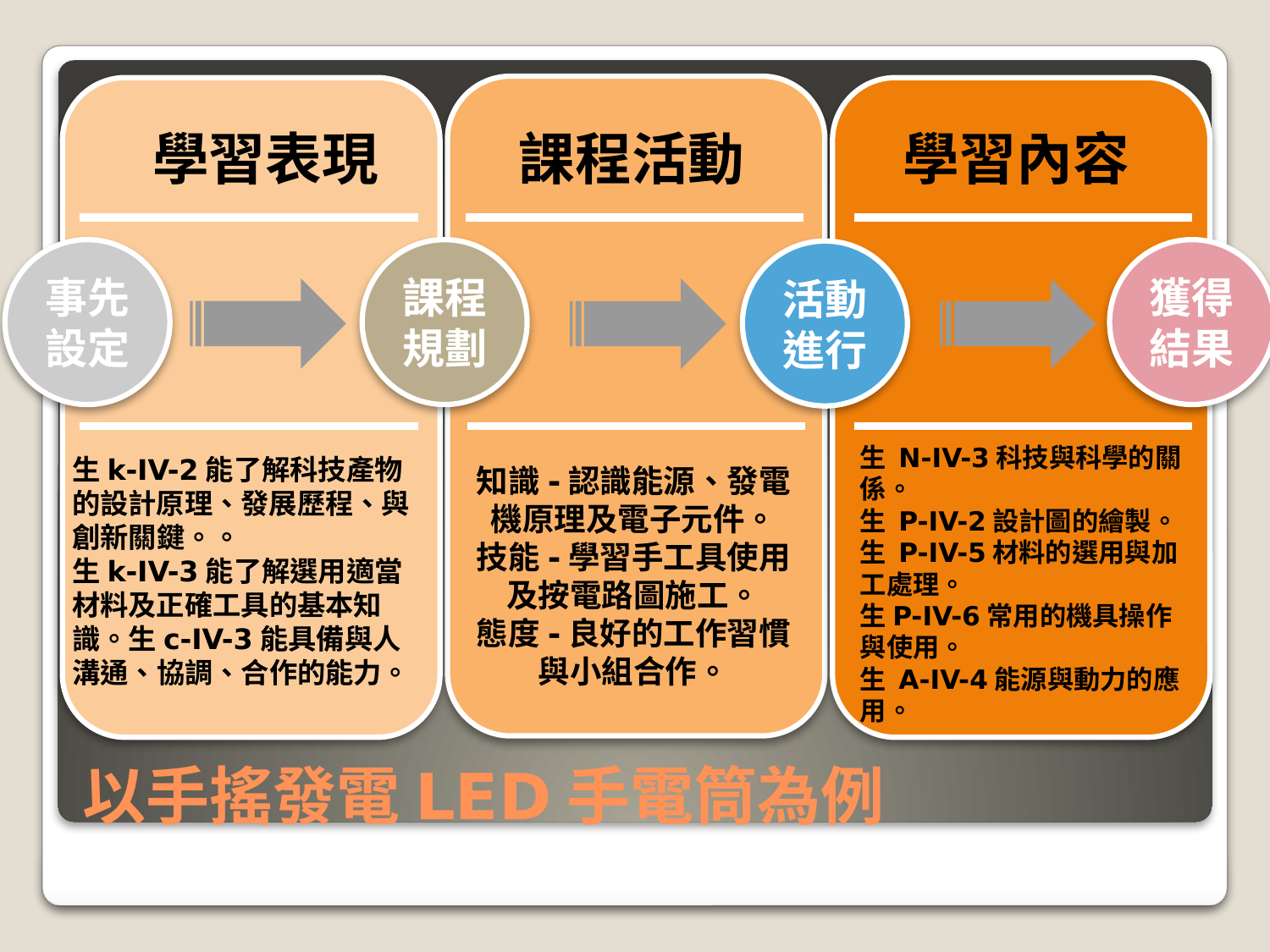

學習表現
課程活動
學習內容
事先設定
課程規劃
獲得結果
活動進行

生 N-IV-3科技與科學的關係。
生 P-IV-2設計圖的繪製。
生 P-IV-5材料的選用與加工處理。
生P-IV-6常用的機具操作與使用。
生 A-IV-4能源與動力的應用。
生k-IV-2能了解科技產物的設計原理、發展歷程、與創新關鍵。。
生k-IV-3能了解選用適當材料及正確工具的基本知識。生c-IV-3能具備與人溝通、協調、合作的能力。
知識-認識能源、發電機原理及電子元件。
技能-學習手工具使用及按電路圖施工。
態度-良好的工作習慣與小組合作。
# 以手搖發電LED手電筒為例